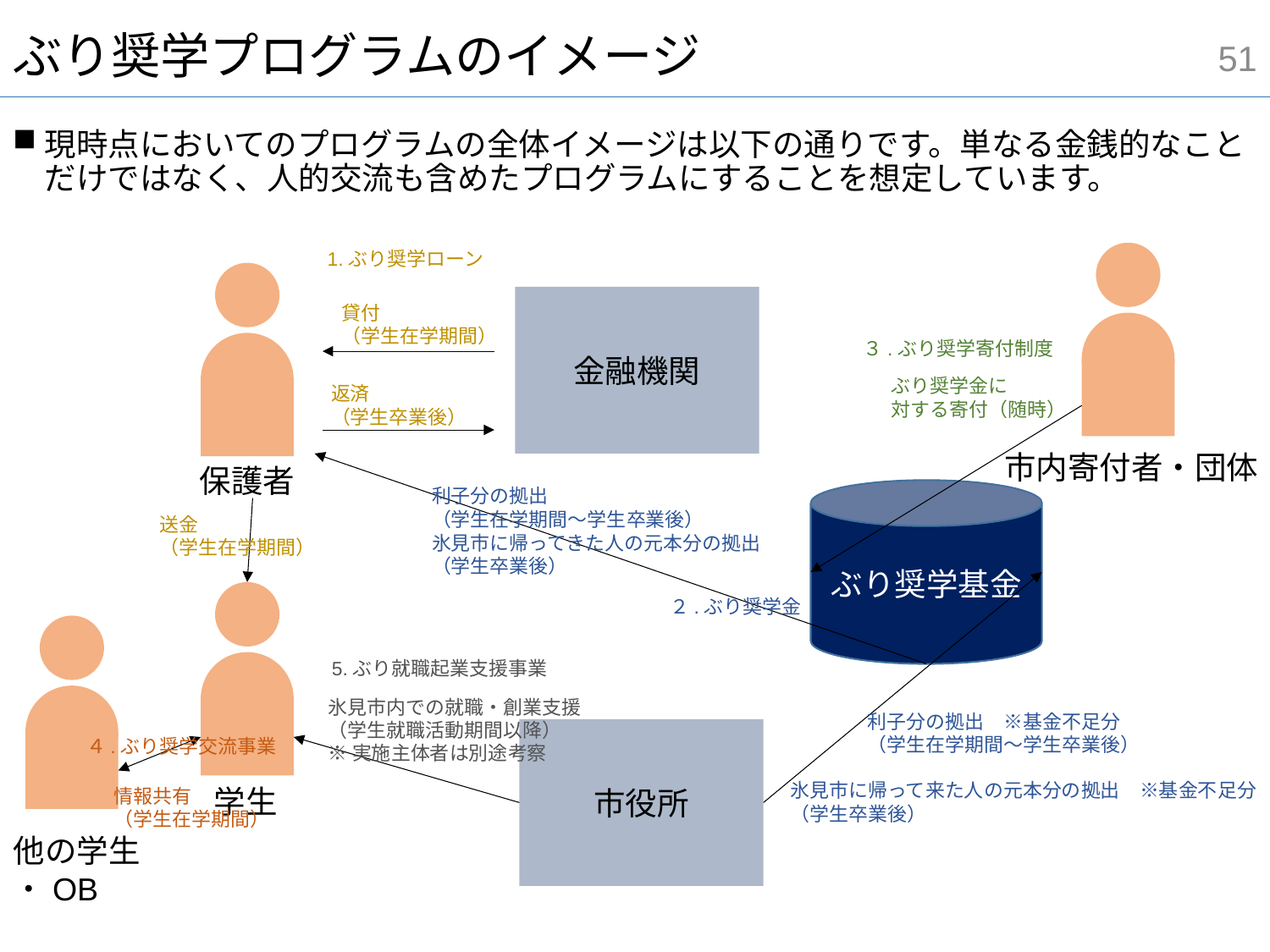

51
# ぶり奨学プログラムのイメージ
現時点においてのプログラムの全体イメージは以下の通りです。単なる金銭的なことだけではなく、人的交流も含めたプログラムにすることを想定しています。
1.ぶり奨学ローン

金融機関
貸付
（学生在学期間）
３.ぶり奨学寄付制度
ぶり奨学金に
対する寄付（随時）
返済
（学生卒業後）
市内寄付者・団体
保護者
利子分の拠出
（学生在学期間～学生卒業後）
氷見市に帰ってきた人の元本分の拠出
（学生卒業後）
ぶり奨学基金
送金
（学生在学期間）

２.ぶり奨学金

5.ぶり就職起業支援事業
氷見市内での就職・創業支援
（学生就職活動期間以降）
※実施主体者は別途考察
利子分の拠出　※基金不足分
（学生在学期間～学生卒業後）
市役所
４.ぶり奨学交流事業
氷見市に帰って来た人の元本分の拠出　※基金不足分
（学生卒業後）
学生
情報共有
（学生在学期間）
他の学生
・OB